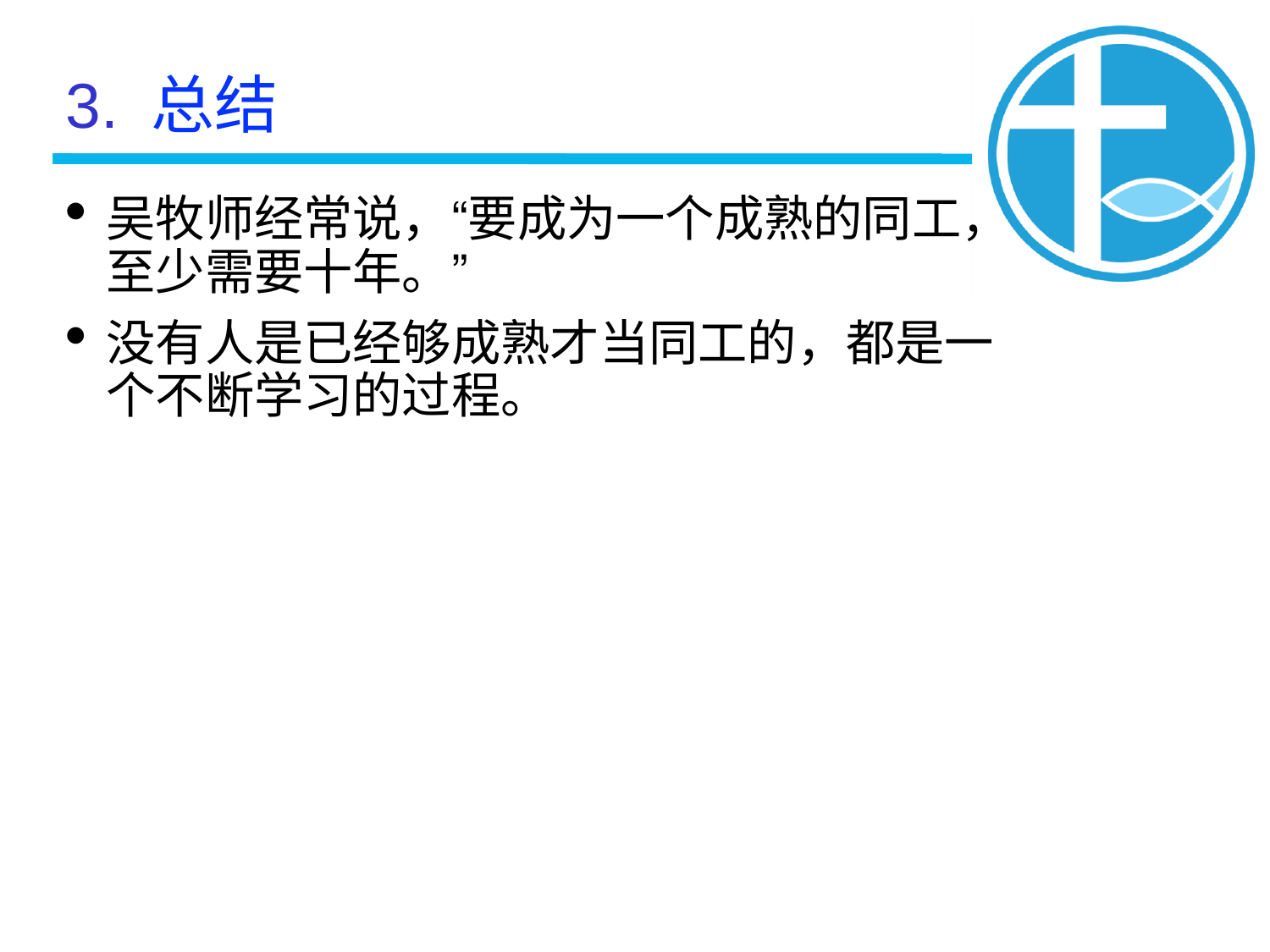

3. 总结
吴牧师经常说，“要成为一个成熟的同工，至少需要十年。”
没有人是已经够成熟才当同工的，都是一个不断学习的过程。